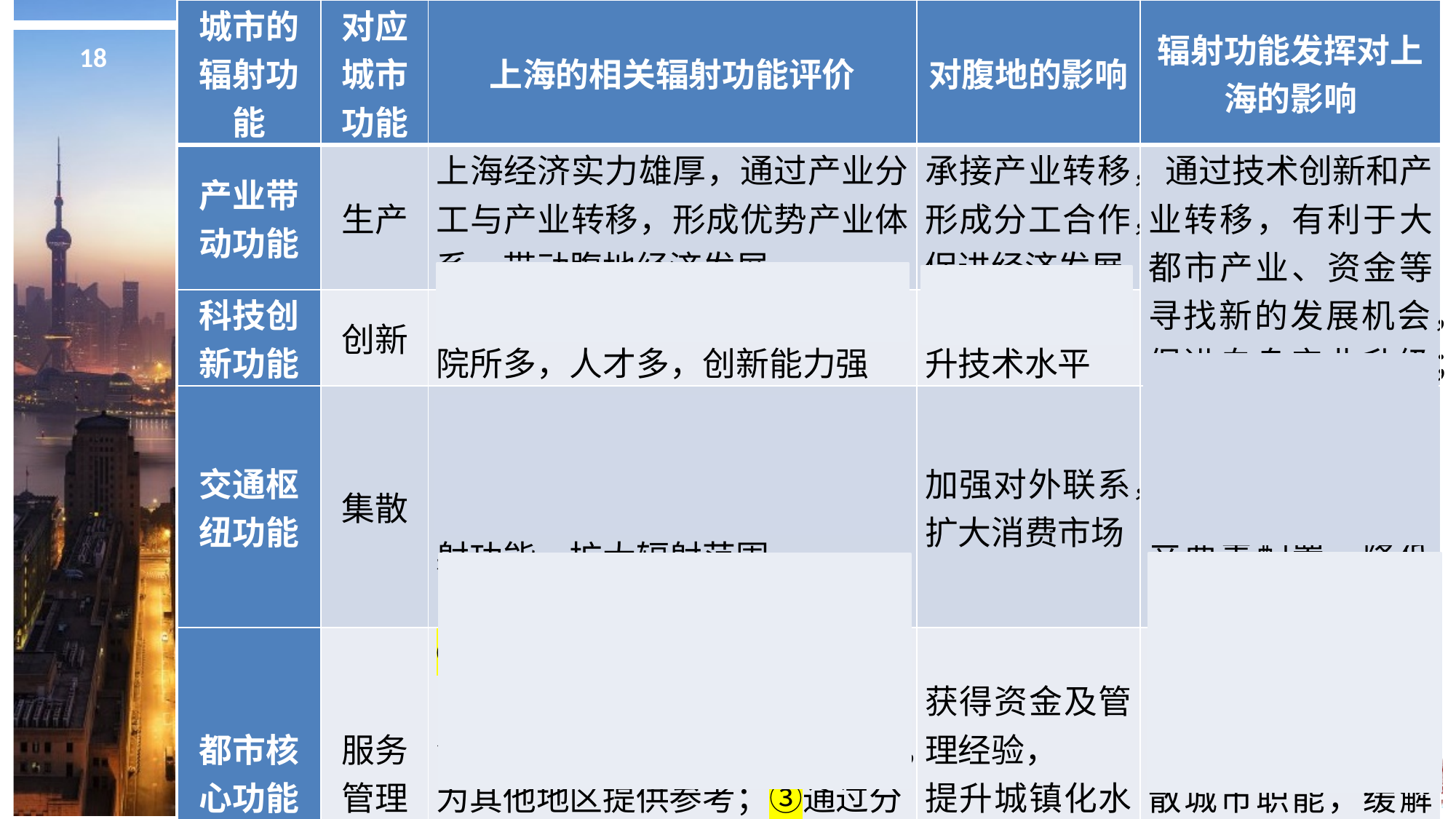

| 城市的辐射功能 | 对应城市功能 | 上海的相关辐射功能评价 | 对腹地的影响 | 辐射功能发挥对上海的影响 |
| --- | --- | --- | --- | --- |
| 产业带动功能 | 生产 | 上海经济实力雄厚，通过产业分工与产业转移，形成优势产业体系，带动腹地经济发展 | 承接产业转移，形成分工合作，促进经济发展 | 通过技术创新和产业转移，有利于大都市产业、资金等寻找新的发展机会，促进自身产业升级； |
| 科技创新功能 | 创新 | 上海文化繁荣，高等院校和科研院所多，人才多，创新能力强 | 更新观念，提升技术水平 |  |
| 交通枢纽功能 | 集散 | 海陆空交通便利，腹地范围广，有利于人流、物流集散，提升辐射功能、扩大辐射范围 | 加强对外联系，扩大消费市场 | 发达的交通和通讯网络，有利于形成分工合作，优化生产要素配置，降低成本，提高效率； |
| 都市核心功能 | 服务 管理 | ①上海城市等级高，服务种类多、层次高，辐射功能强；②上海政策优越，通过制度先行先试，为其他地区提供参考；③通过分散城市职能，建设卫星城，促进腹地城镇化。 | 获得资金及管理经验， 提升城镇化水平 | ①提升自身现代服务业的层次、能力和水平。②通过分散城市职能，缓解中心城市、缓解城市化带来的问题。 |